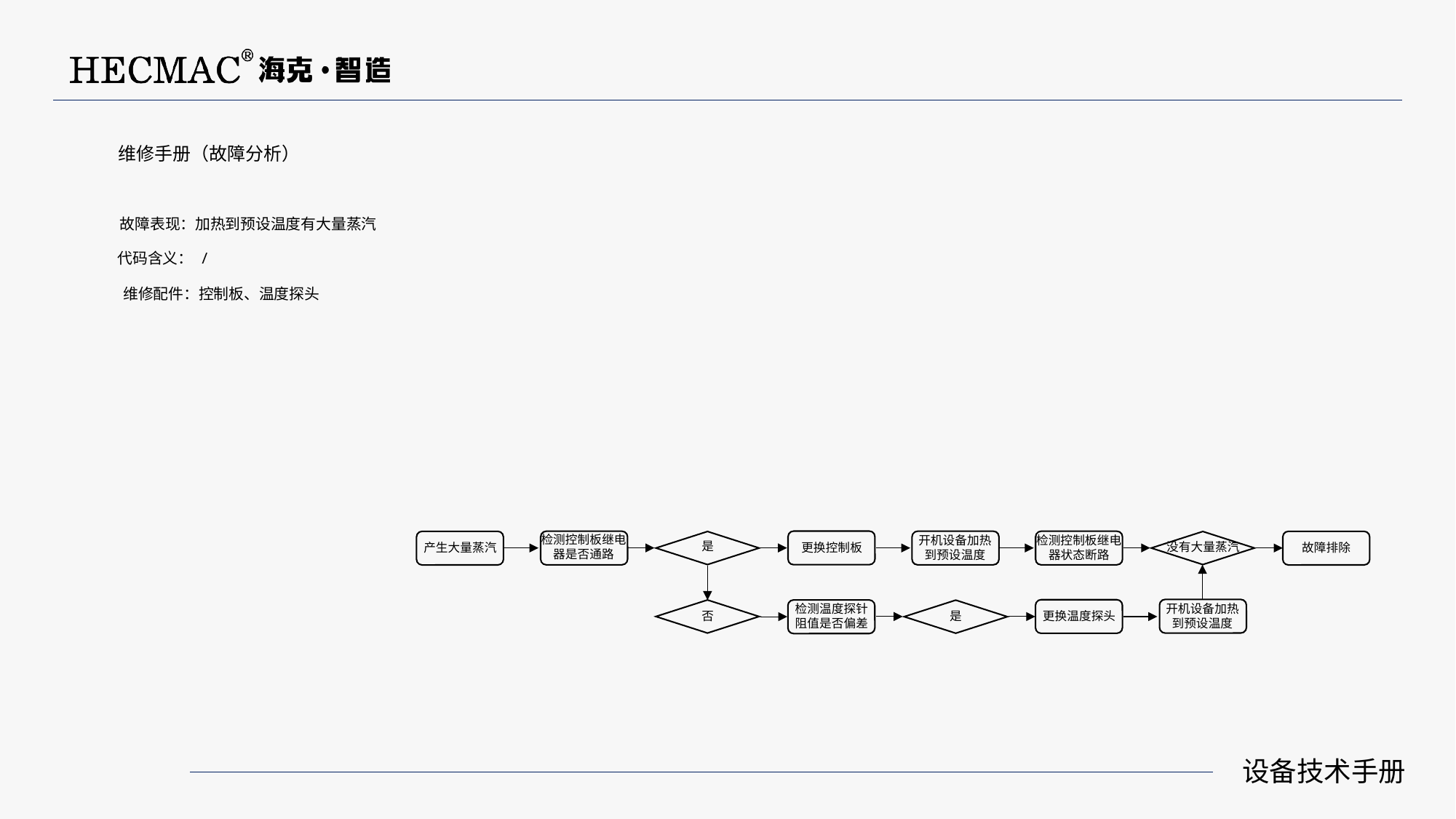

维修手册（故障分析）
故障表现：加热到预设温度有大量蒸汽
代码含义： /
维修配件：控制板、温度探头
检测控制板继电
器是否通路
检测控制板继电
器状态断路
开机设备加热
到预设温度

是
没有大量蒸汽
更换控制板
产生大量蒸汽
故障排除
开机设备加热
到预设温度
检测温度探针
阻值是否偏差

否
更换温度探头
是